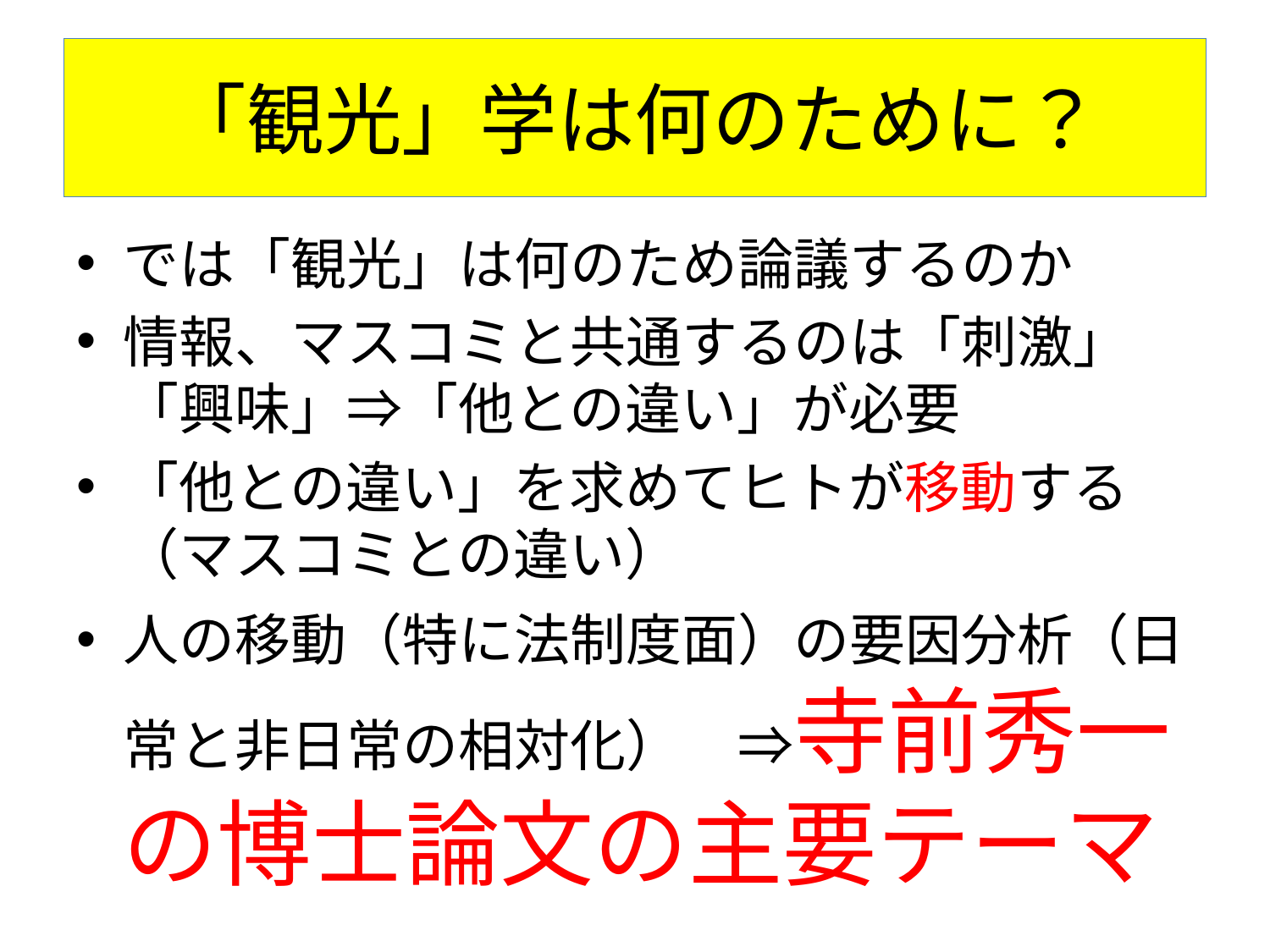

# 「観光」学は何のために？
では「観光」は何のため論議するのか
情報、マスコミと共通するのは「刺激」「興味」⇒「他との違い」が必要
「他との違い」を求めてヒトが移動する（マスコミとの違い）
人の移動（特に法制度面）の要因分析（日常と非日常の相対化）　⇒寺前秀一の博士論文の主要テーマ